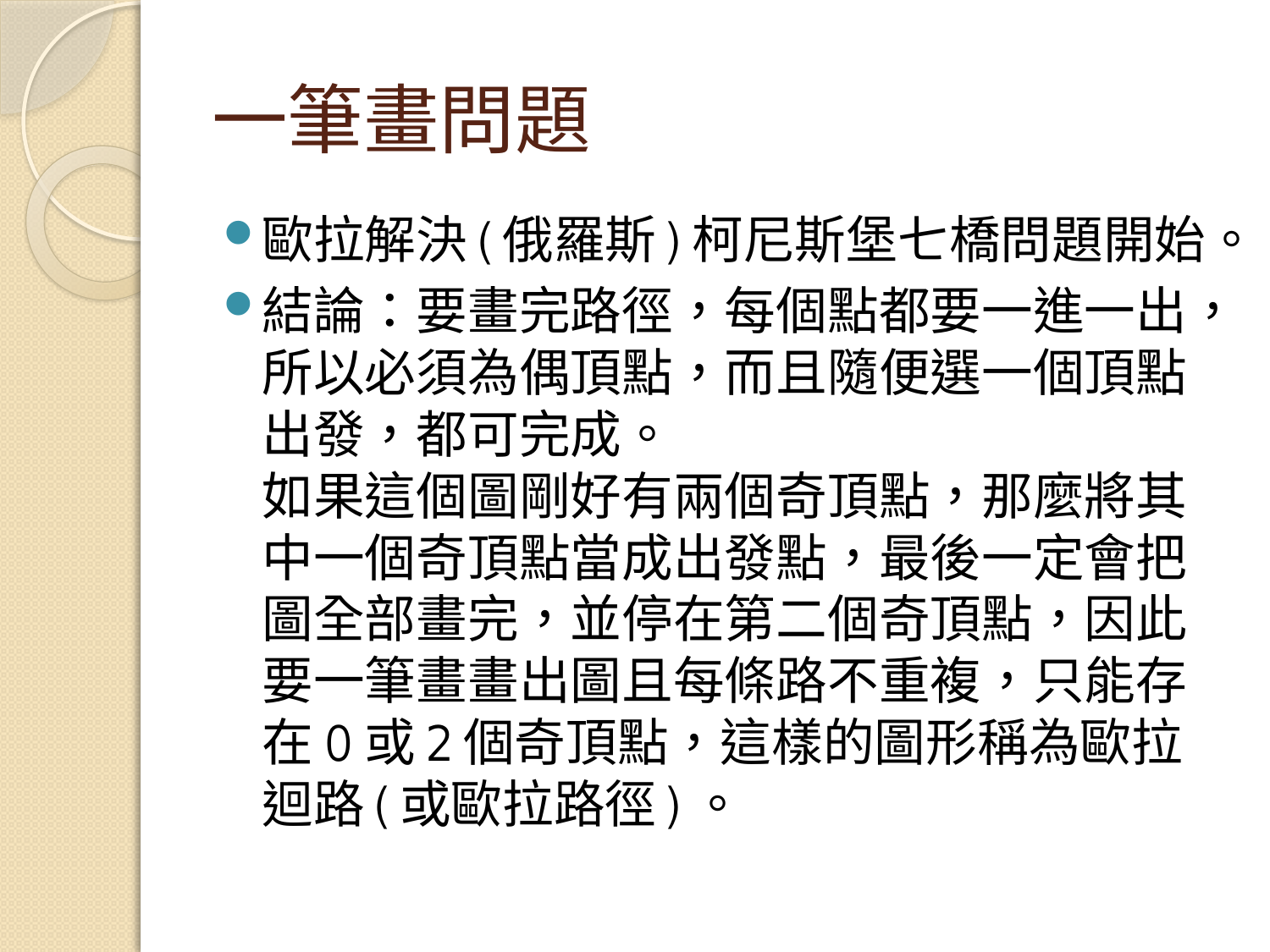

# 一筆畫問題
歐拉解決(俄羅斯)柯尼斯堡七橋問題開始。
結論：要畫完路徑，每個點都要一進一出，所以必須為偶頂點，而且隨便選一個頂點出發，都可完成。
如果這個圖剛好有兩個奇頂點，那麼將其中一個奇頂點當成出發點，最後一定會把圖全部畫完，並停在第二個奇頂點，因此要一筆畫畫出圖且每條路不重複，只能存在0或2個奇頂點，這樣的圖形稱為歐拉迴路(或歐拉路徑)。